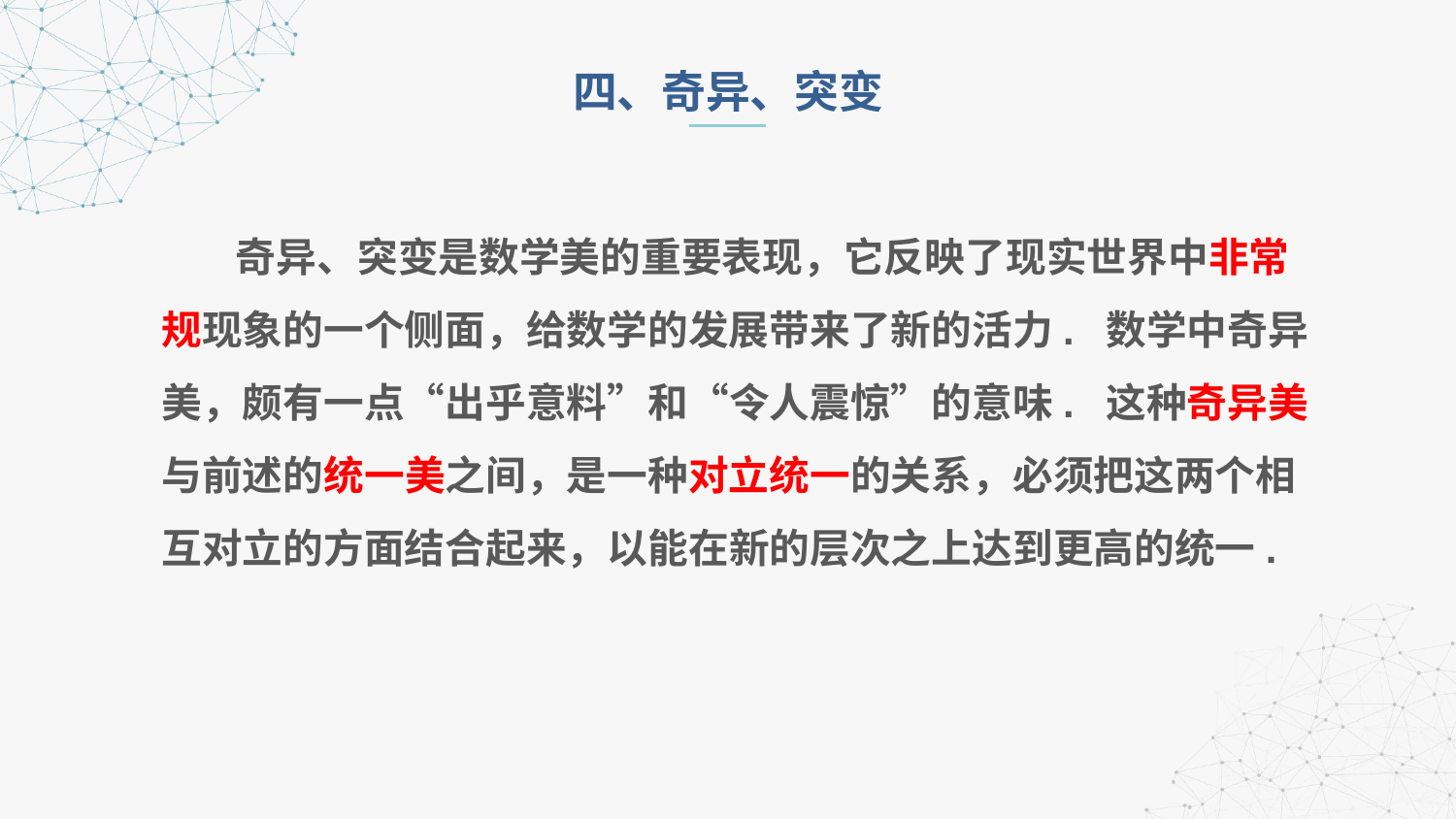

四、奇异、突变

       奇异、突变是数学美的重要表现，它反映了现实世界中非常规现象的一个侧面，给数学的发展带来了新的活力.  数学中奇异美，颇有一点“出乎意料”和“令人震惊”的意味.  这种奇异美与前述的统一美之间，是一种对立统一的关系，必须把这两个相互对立的方面结合起来，以能在新的层次之上达到更高的统一.